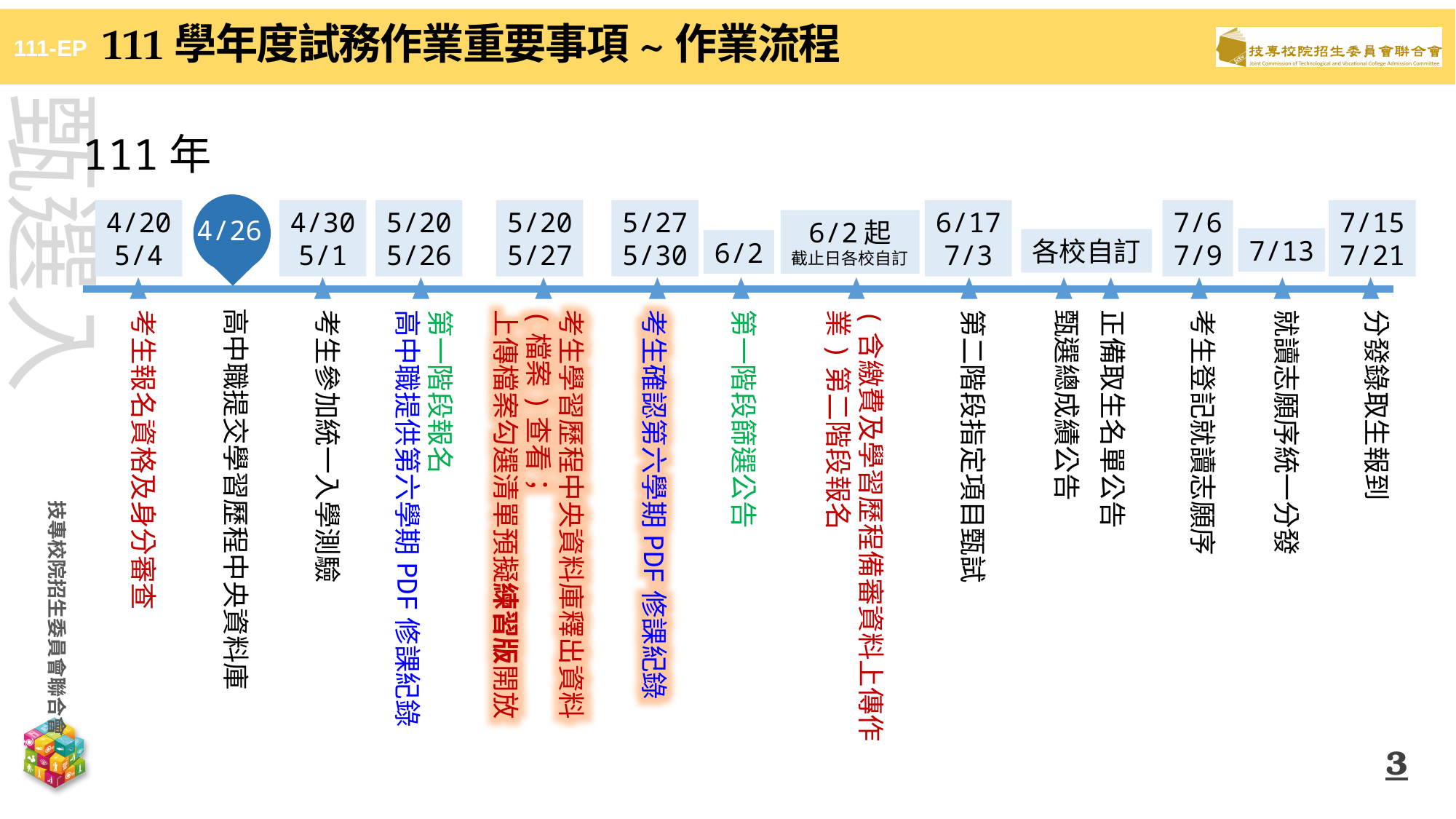

111學年度試務作業重要事項~作業流程
111年

4/26

高中職提交學習歷程中央資料庫
4/20
5/4
考生報名資格及身分審查

4/30
5/1
考生參加統一入學測驗

5/20
5/26
第一階段報名
高中職提供第六學期PDF修課紀錄

5/20
5/27
考生學習歷程中央資料庫釋出資料(檔案)查看；
上傳檔案勾選清單預擬練習版開放

5/27
5/30
考生確認第六學期PDF修課紀錄

6/17
7/3
第二階段指定項目甄試

7/6
7/9
考生登記就讀志願序

7/15
7/21
分發錄取生報到

6/2起
截止日各校自訂
(含繳費及學習歷程備審資料上傳作業)第二階段報名

7/13
就讀志願序統一分發

各校自訂
甄選總成績公告
正備取生名單公告

6/2
第一階段篩選公告